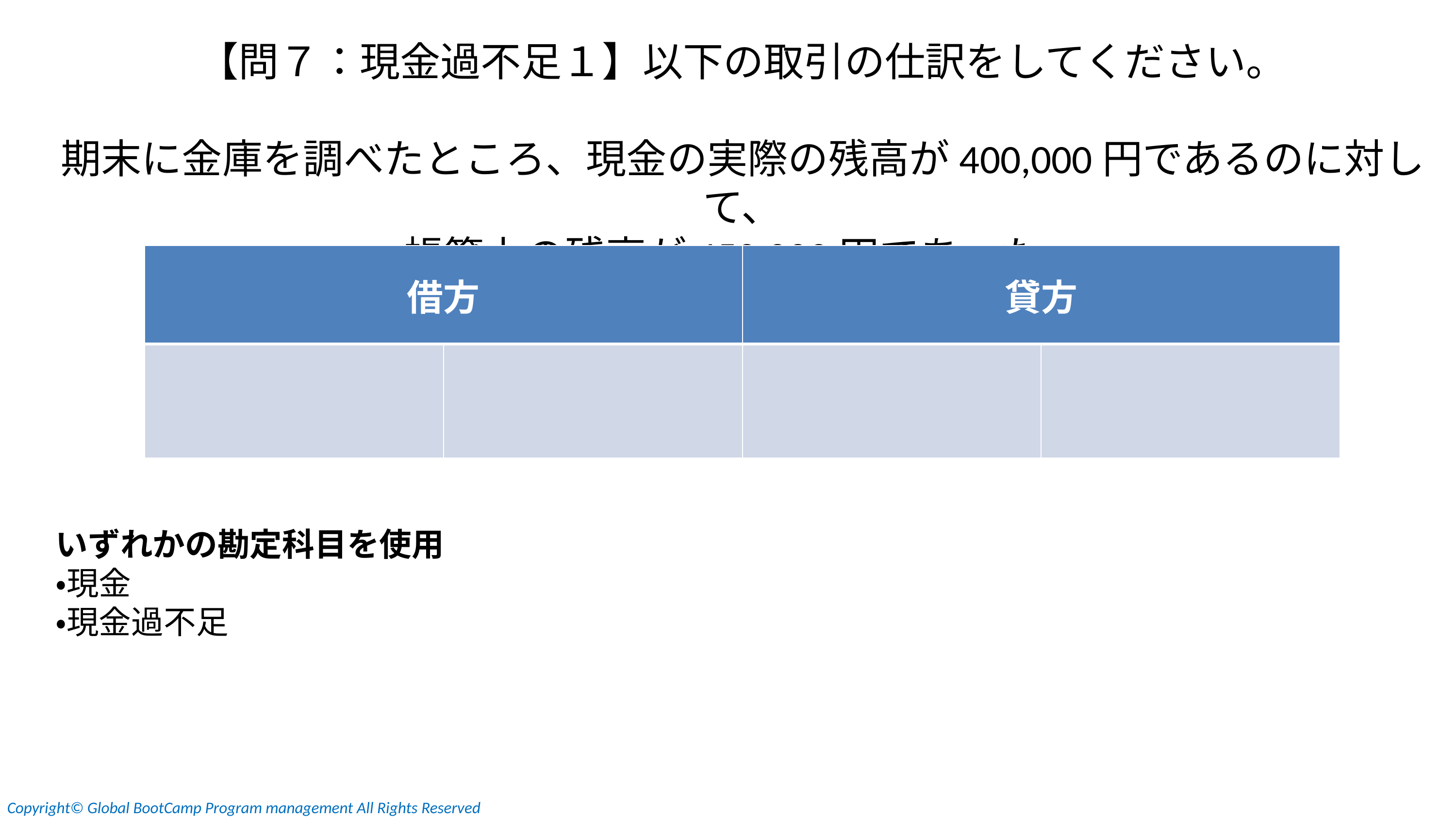

【問７：現金過不足１】以下の取引の仕訳をしてください。

期末に金庫を調べたところ、現金の実際の残高が400,000円であるのに対して、
帳簿上の残高が450,000円であった。
| 借方 |  | 貸方 |  |
| --- | --- | --- | --- |
|  |  |  |  |
いずれかの勘定科目を使用
・現金
・現金過不足